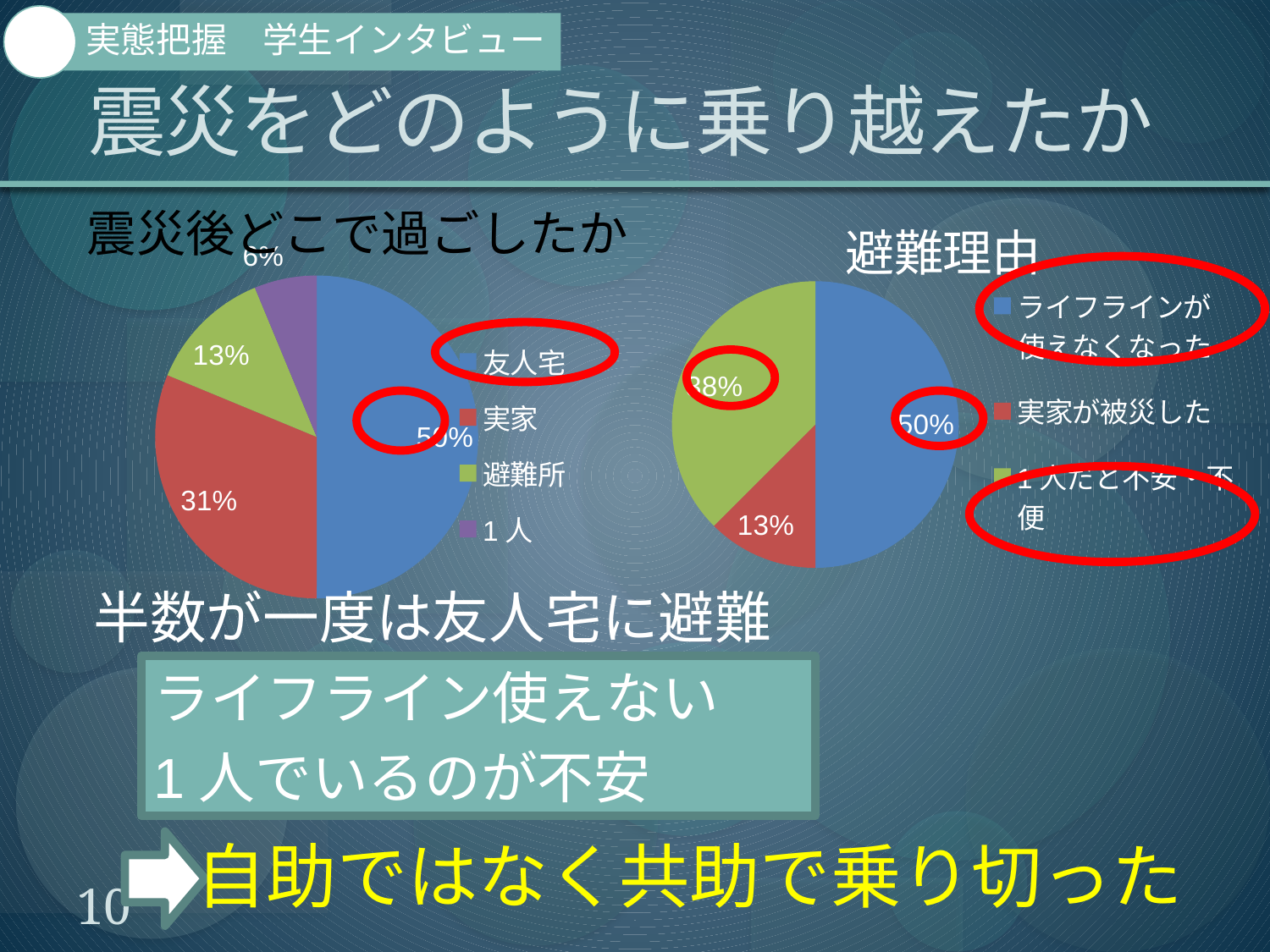

# 震災をどのように乗り越えたか

実態把握　学生インタビュー

### Chart: 避難理由

| Category |  |
|---|---|
| ライフラインが使えなくなった | 4.0 |
| 実家が被災した | 1.0 |
| 1人だと不安・不便 | 3.0 |
震災後どこで過ごしたか

### Chart

| Category |  |
|---|---|
| 友人宅 | 8.0 |
| 実家 | 5.0 |
| 避難所 | 2.0 |
| 1人 | 1.0 |

半数が一度は友人宅に避難
ライフライン使えない
1人でいるのが不安
自助ではなく共助で乗り切った

10